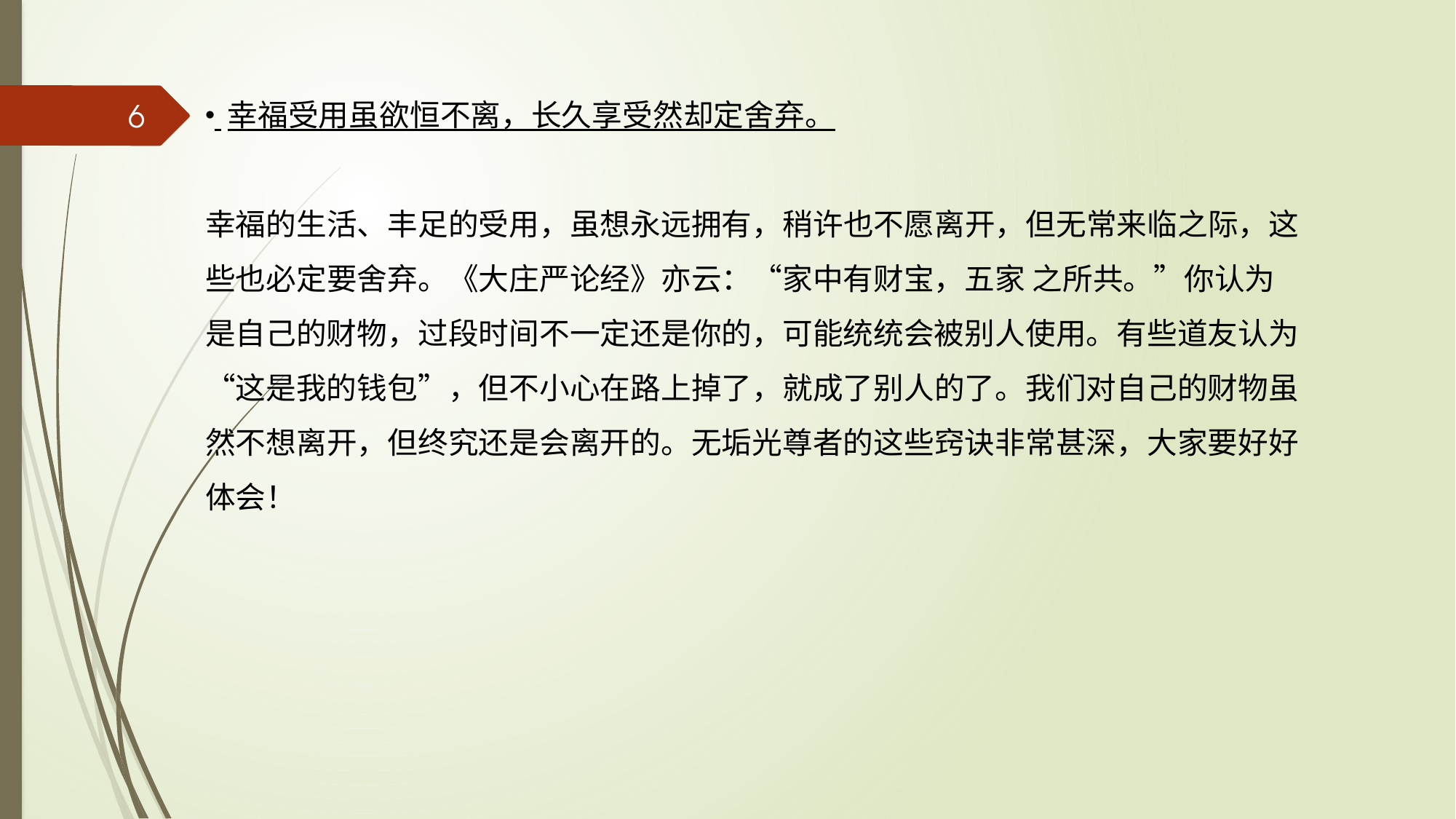

幸福受用虽欲恒不离，长久享受然却定舍弃。

幸福的生活、丰足的受用，虽想永远拥有，稍许也不愿离开，但无常来临之际，这些也必定要舍弃。《大庄严论经》亦云：“家中有财宝，五家 之所共。”你认为是自己的财物，过段时间不一定还是你的，可能统统会被别人使用。有些道友认为“这是我的钱包”，但不小心在路上掉了，就成了别人的了。我们对自己的财物虽然不想离开，但终究还是会离开的。无垢光尊者的这些窍诀非常甚深，大家要好好体会！

6